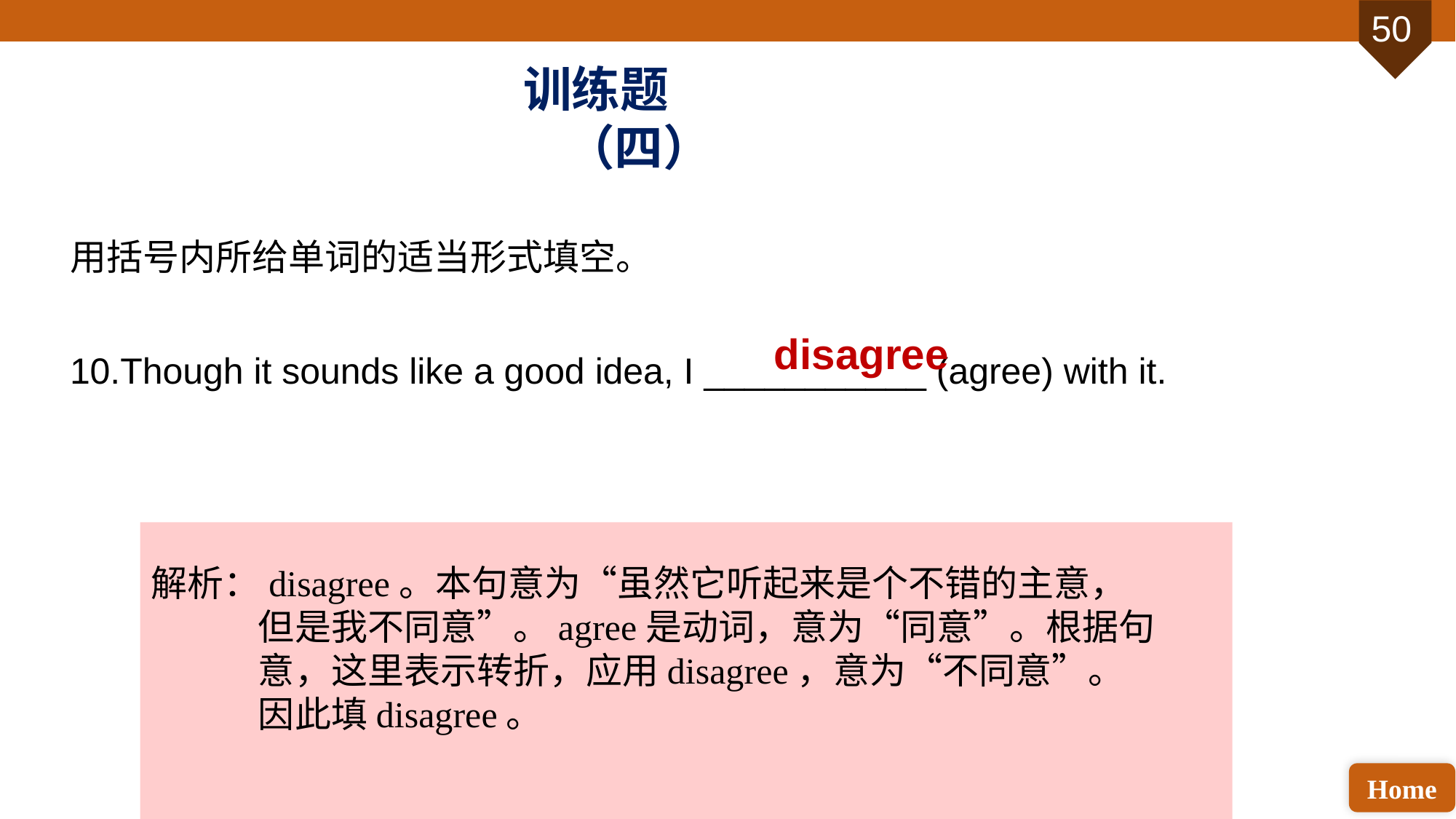

训练题（四）
用括号内所给单词的适当形式填空。

10.Though it sounds like a good idea, I ___________ (agree) with it.
disagree

解析：disagree。本句意为“虽然它听起来是个不错的主意，但是我不同意”。agree是动词，意为“同意”。根据句意，这里表示转折，应用disagree，意为“不同意”。因此填disagree。